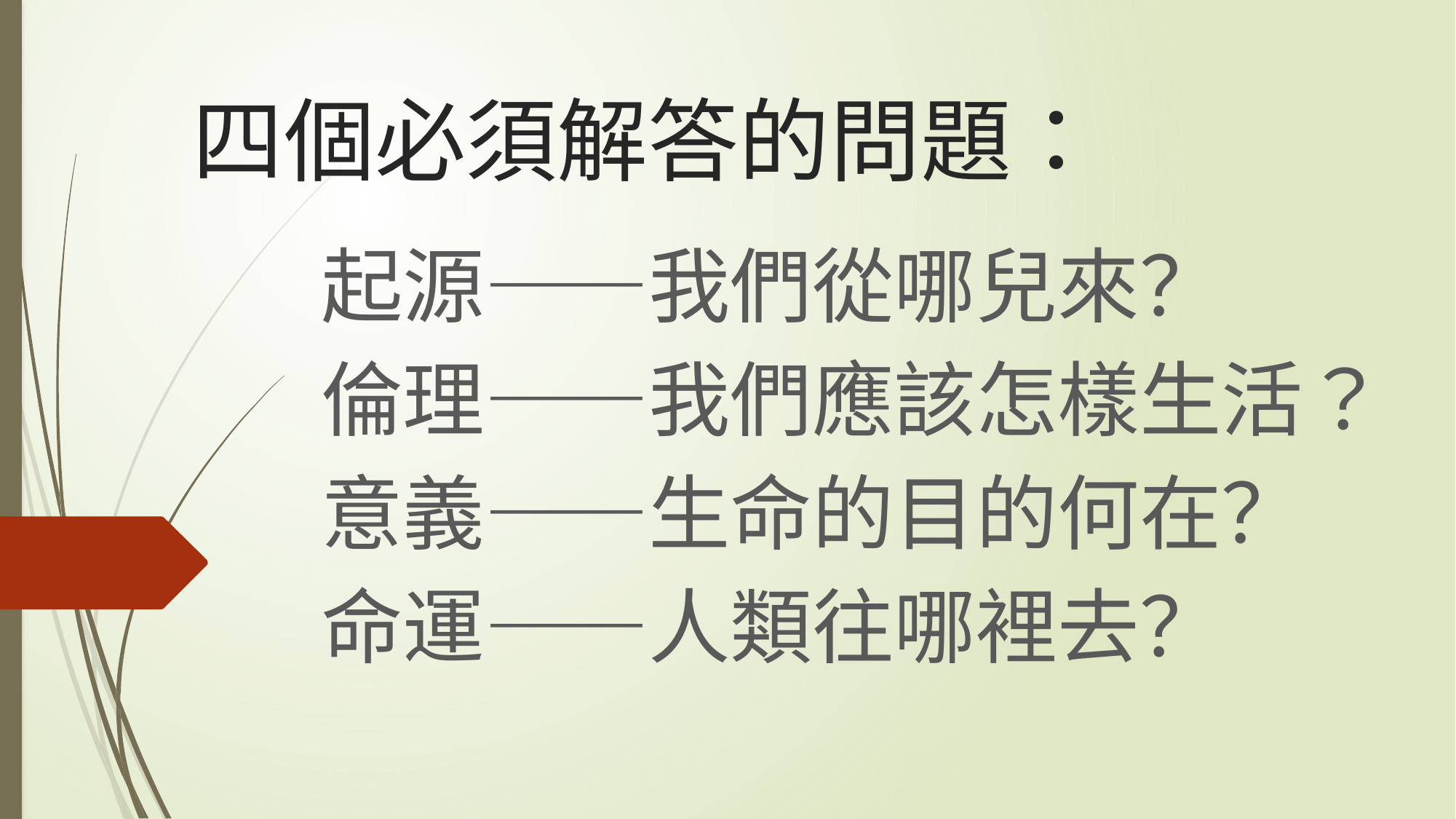

# 四個必須解答的問題：
		起源——我們從哪兒來？
		倫理——我們應該怎樣生活？
		意義——生命的目的何在？
		命運——人類往哪裡去？